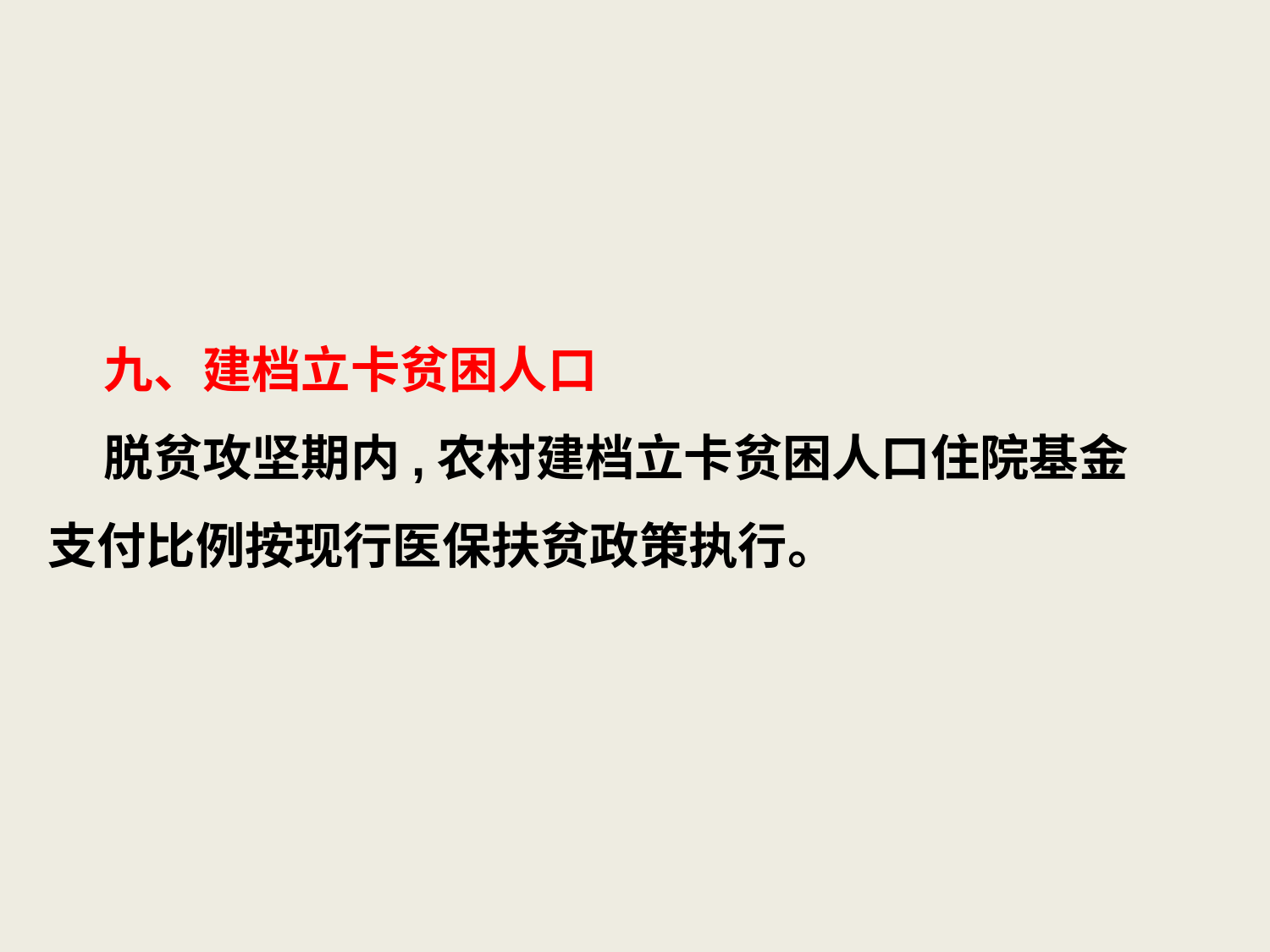

九、建档立卡贫困人口
脱贫攻坚期内,农村建档立卡贫困人口住院基金支付比例按现行医保扶贫政策执行。